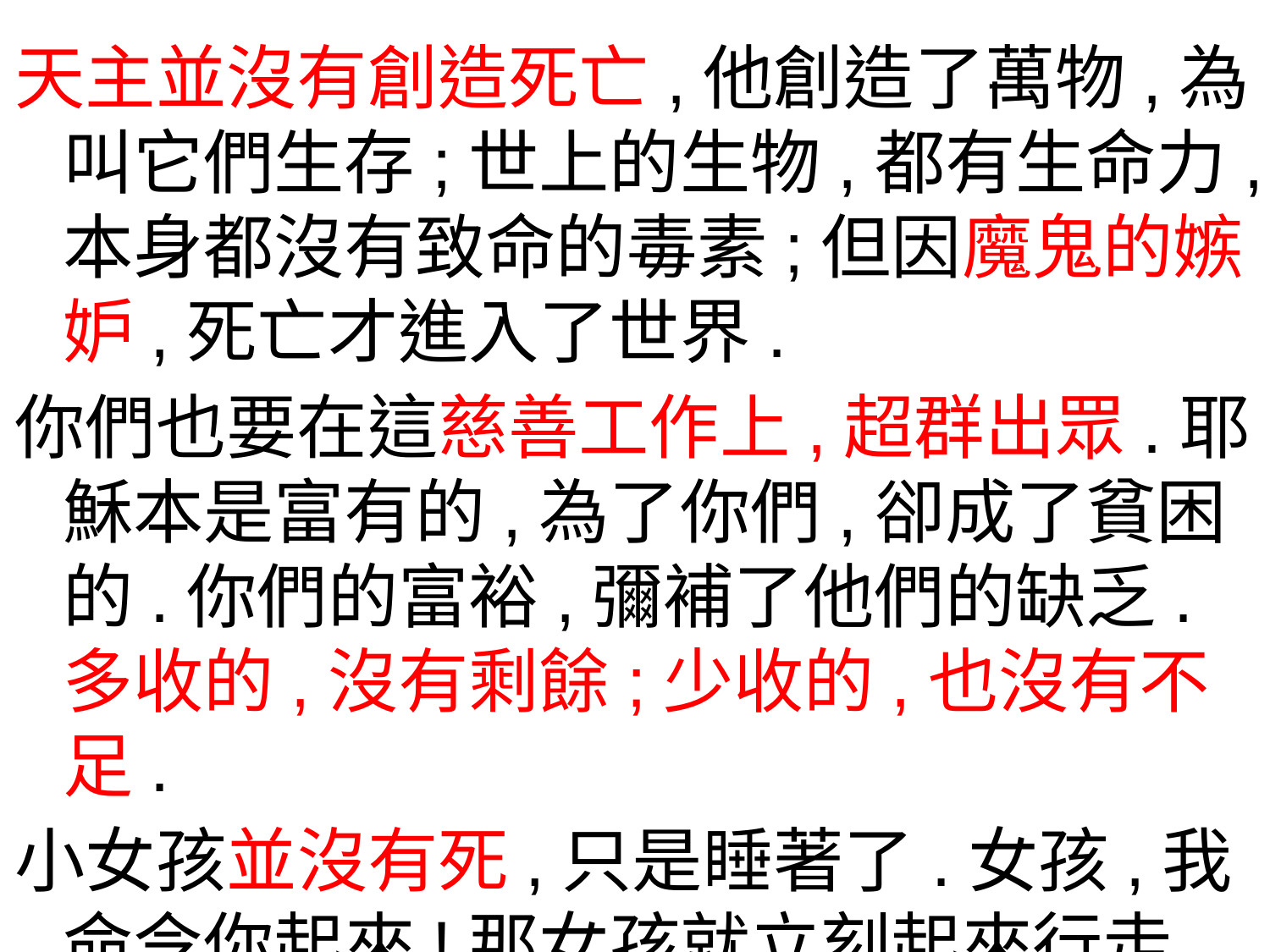

天主並沒有創造死亡,他創造了萬物,為叫它們生存;世上的生物,都有生命力,本身都沒有致命的毒素;但因魔鬼的嫉妒,死亡才進入了世界.
你們也要在這慈善工作上,超群出眾.耶穌本是富有的,為了你們,卻成了貧困的.你們的富裕,彌補了他們的缺乏.多收的,沒有剩餘;少收的,也沒有不足.
小女孩並沒有死,只是睡著了.女孩,我命令你起來!那女孩就立刻起來行走.